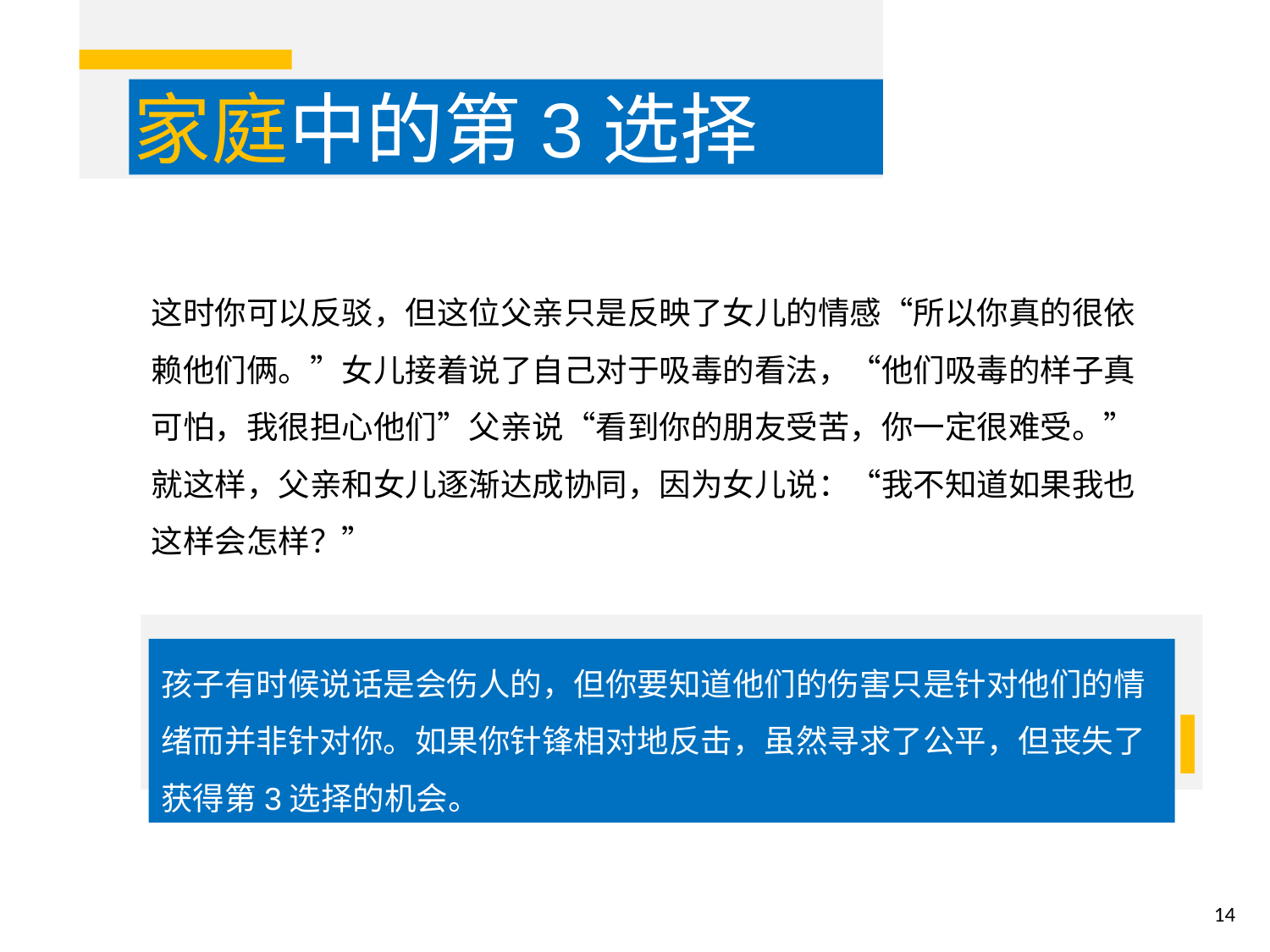

家庭中的第3选择

这时你可以反驳，但这位父亲只是反映了女儿的情感“所以你真的很依赖他们俩。”女儿接着说了自己对于吸毒的看法，“他们吸毒的样子真可怕，我很担心他们”父亲说“看到你的朋友受苦，你一定很难受。”就这样，父亲和女儿逐渐达成协同，因为女儿说：“我不知道如果我也这样会怎样？”

孩子有时候说话是会伤人的，但你要知道他们的伤害只是针对他们的情绪而并非针对你。如果你针锋相对地反击，虽然寻求了公平，但丧失了获得第3选择的机会。